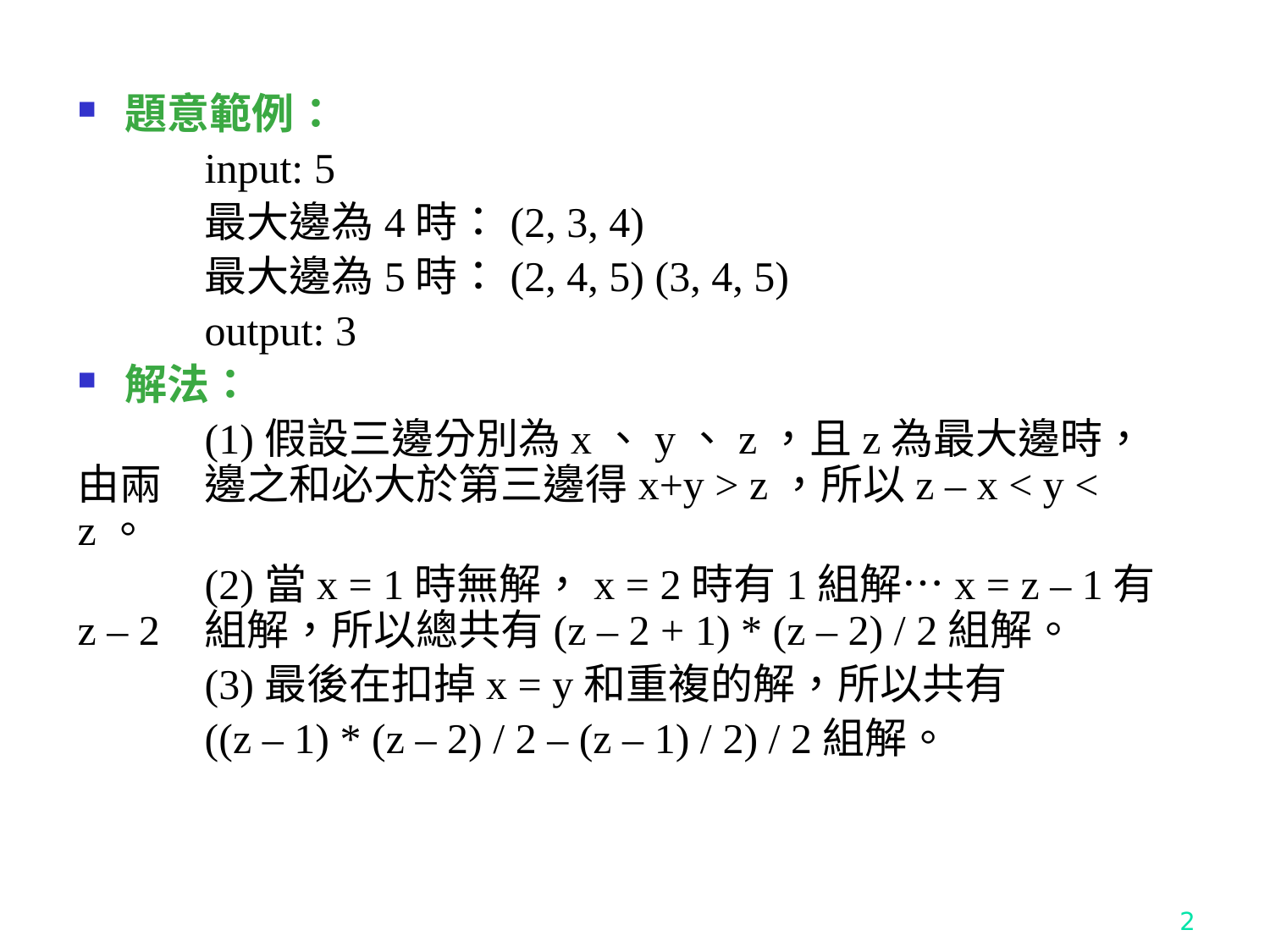

題意範例：
	input: 5
	最大邊為4時：(2, 3, 4)
	最大邊為5時：(2, 4, 5) (3, 4, 5)
	output: 3
解法：
	(1)假設三邊分別為x、y、z，且z為最大邊時，由兩	邊之和必大於第三邊得x+y > z，所以z – x < y < z。
	(2)當x = 1時無解，x = 2時有1組解…x = z – 1有z – 2	組解，所以總共有(z – 2 + 1) * (z – 2) / 2組解。
	(3)最後在扣掉x = y和重複的解，所以共有
	((z – 1) * (z – 2) / 2 – (z – 1) / 2) / 2組解。
2